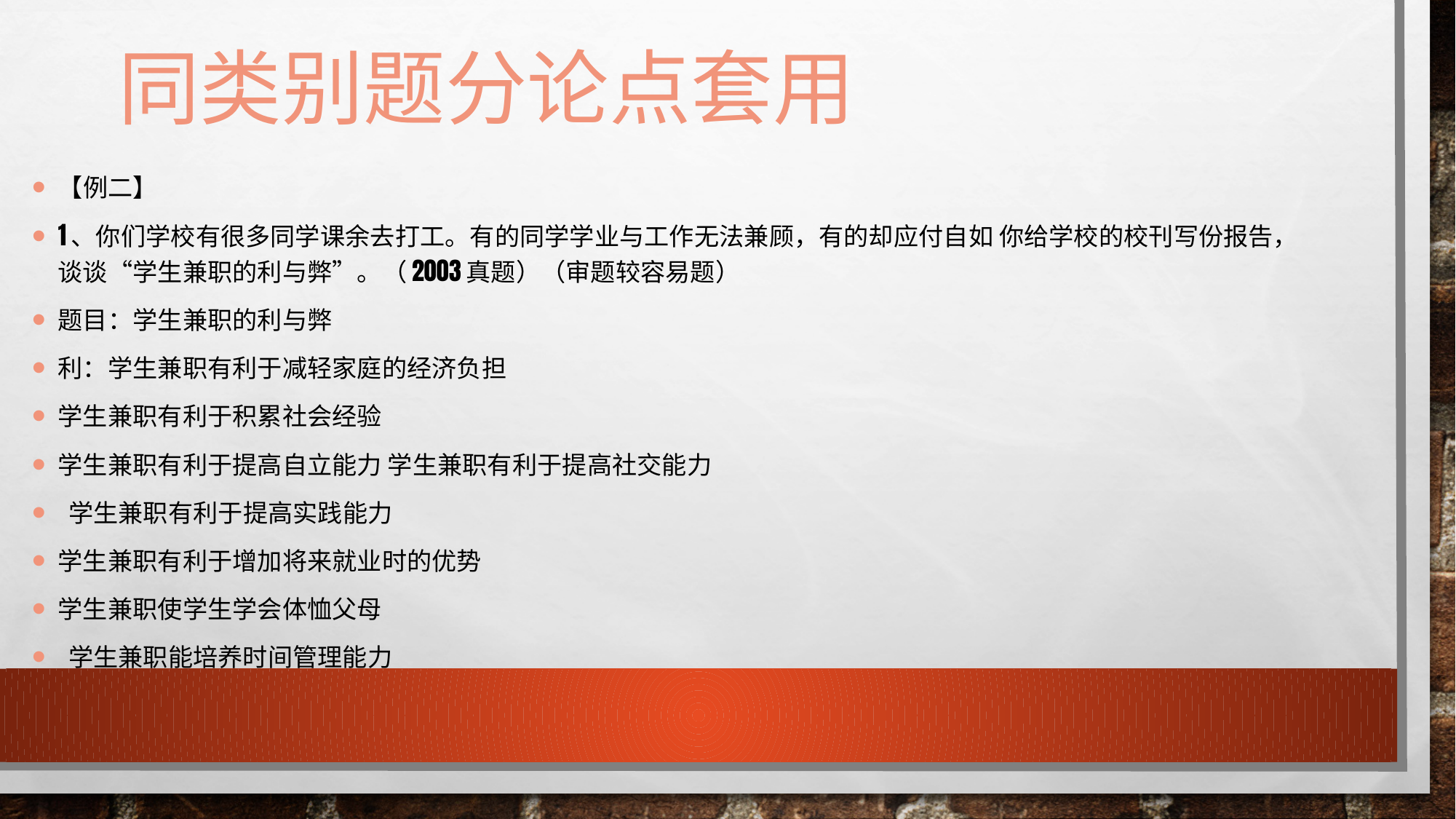

# 同类别题分论点套用
【例二】
1、你们学校有很多同学课余去打工。有的同学学业与工作无法兼顾，有的却应付自如 你给学校的校刊写份报告，谈谈“学生兼职的利与弊”。（2003真题）（审题较容易题）
题目：学生兼职的利与弊
利：学生兼职有利于减轻家庭的经济负担
学生兼职有利于积累社会经验
学生兼职有利于提高自立能力 学生兼职有利于提高社交能力
 学生兼职有利于提高实践能力
学生兼职有利于增加将来就业时的优势
学生兼职使学生学会体恤父母
 学生兼职能培养时间管理能力